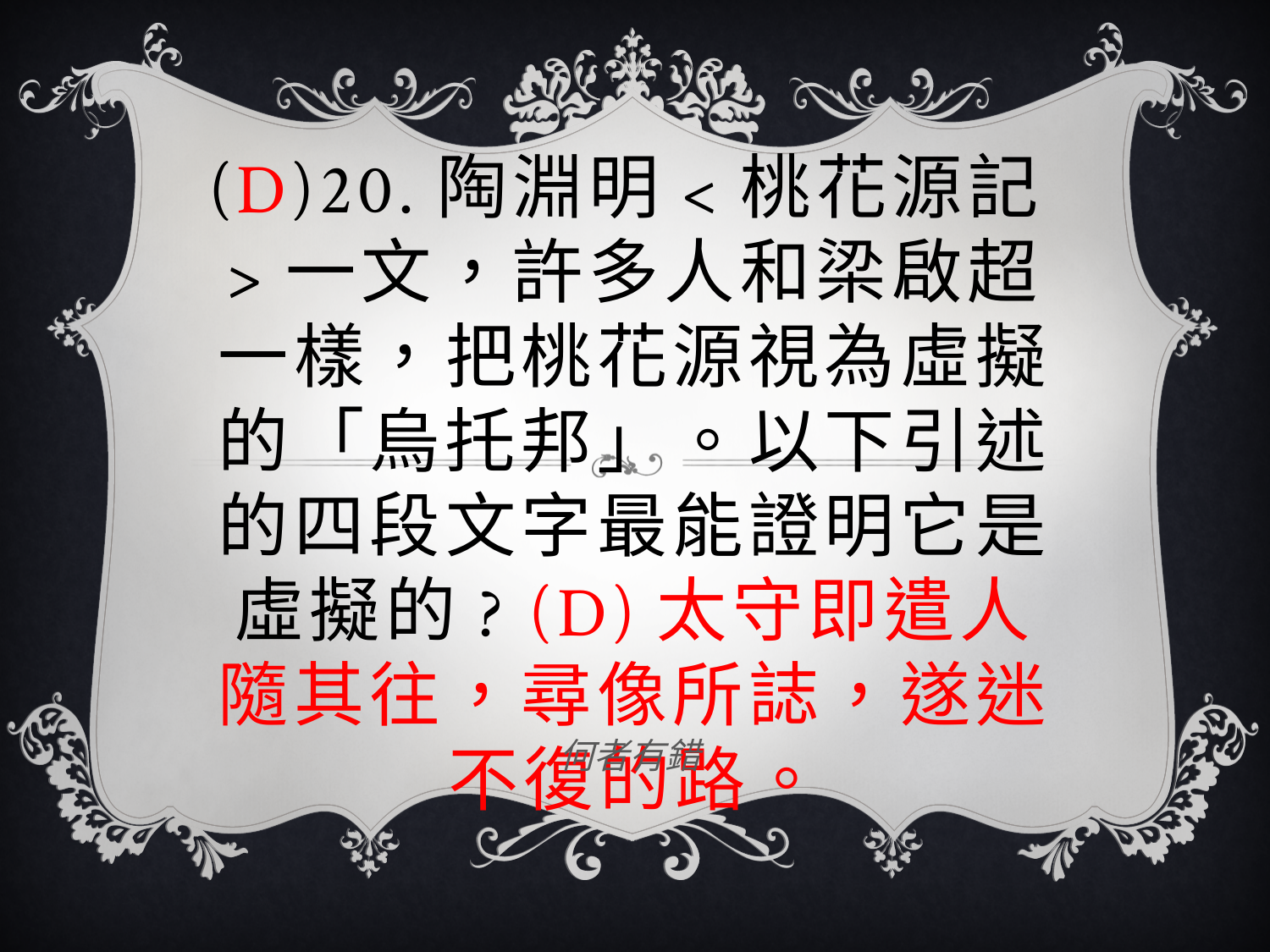

# (D)20.陶淵明<桃花源記>一文，許多人和梁啟超一樣，把桃花源視為虛擬的「烏托邦」。以下引述的四段文字最能證明它是虛擬的? (D)太守即遣人隨其往，尋像所誌，遂迷不復的路。
何者有錯